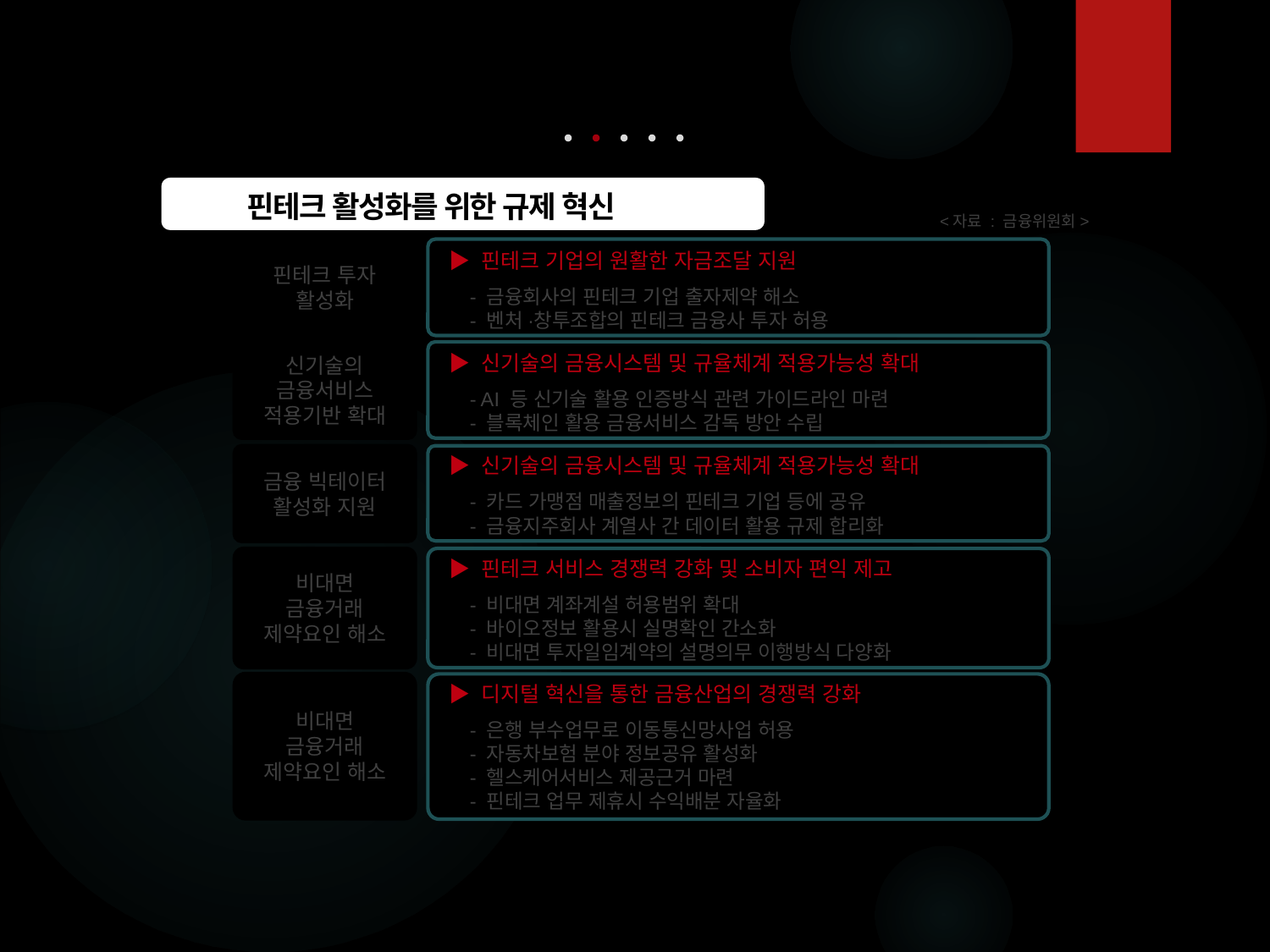

핀테크 활성화를 위한 규제 혁신
<자료 : 금융위원회>
핀테크 투자
활성화

▶ 핀테크 기업의 원활한 자금조달 지원
- 금융회사의 핀테크 기업 출자제약 해소
- 벤처 ∙창투조합의 핀테크 금융사 투자 허용

신기술의
금융서비스
적용기반 확대
▶ 신기술의 금융시스템 및 규율체계 적용가능성 확대
- AI 등 신기술 활용 인증방식 관련 가이드라인 마련
- 블록체인 활용 금융서비스 감독 방안 수립

금융 빅테이터 활성화 지원
▶ 신기술의 금융시스템 및 규율체계 적용가능성 확대
- 카드 가맹점 매출정보의 핀테크 기업 등에 공유
- 금융지주회사 계열사 간 데이터 활용 규제 합리화

비대면
금융거래
제약요인 해소
▶ 핀테크 서비스 경쟁력 강화 및 소비자 편익 제고
- 비대면 계좌계설 허용범위 확대
- 바이오정보 활용시 실명확인 간소화
- 비대면 투자일임계약의 설명의무 이행방식 다양화
비대면
금융거래
제약요인 해소

▶ 디지털 혁신을 통한 금융산업의 경쟁력 강화
- 은행 부수업무로 이동통신망사업 허용
- 자동차보험 분야 정보공유 활성화
- 헬스케어서비스 제공근거 마련
- 핀테크 업무 제휴시 수익배분 자율화